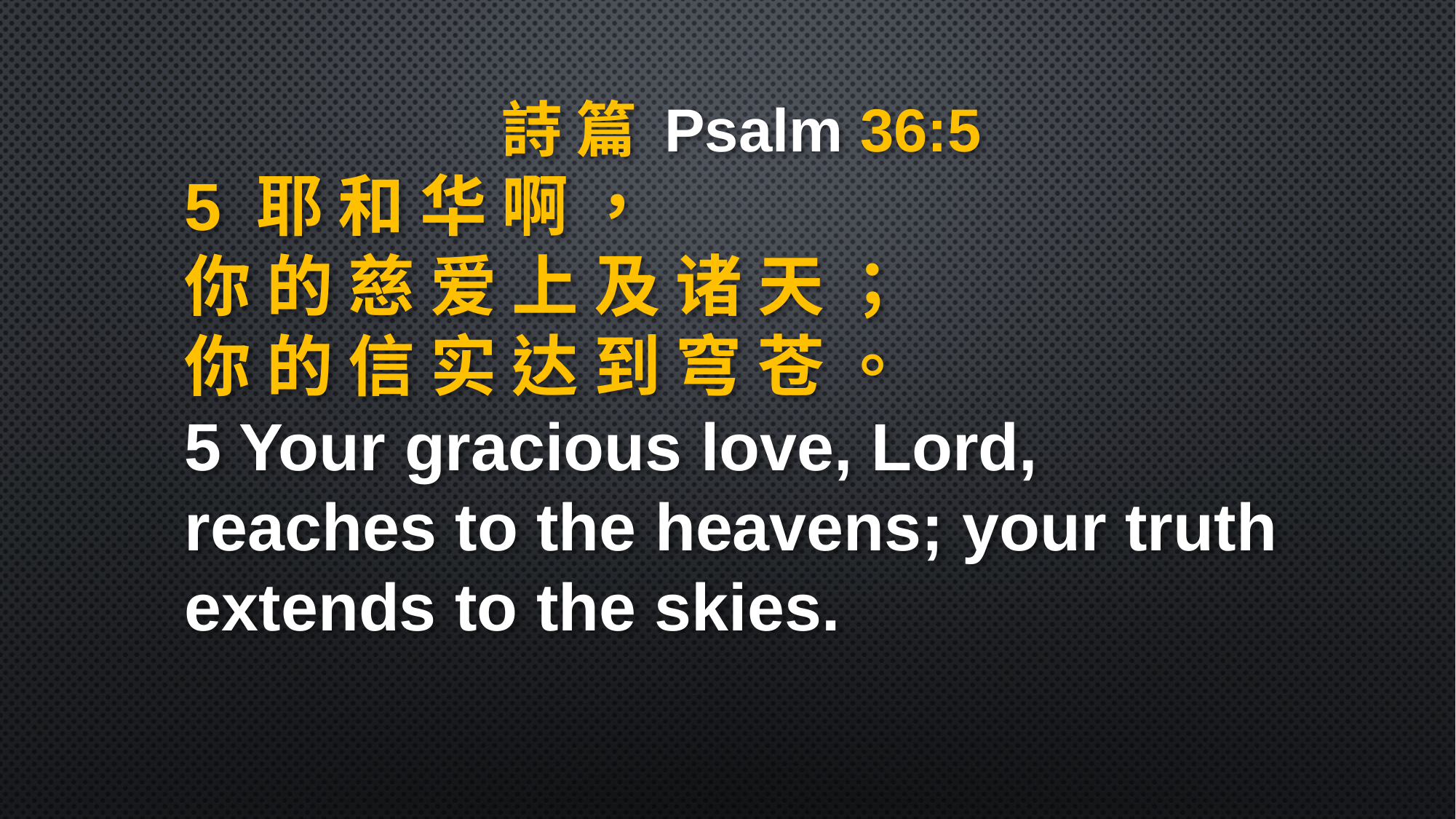

詩 篇 Psalm 36:5
5 耶 和 华 啊 ，
你 的 慈 爱 上 及 诸 天 ；
你 的 信 实 达 到 穹 苍 。
5 Your gracious love, Lord, reaches to the heavens; your truth extends to the skies.